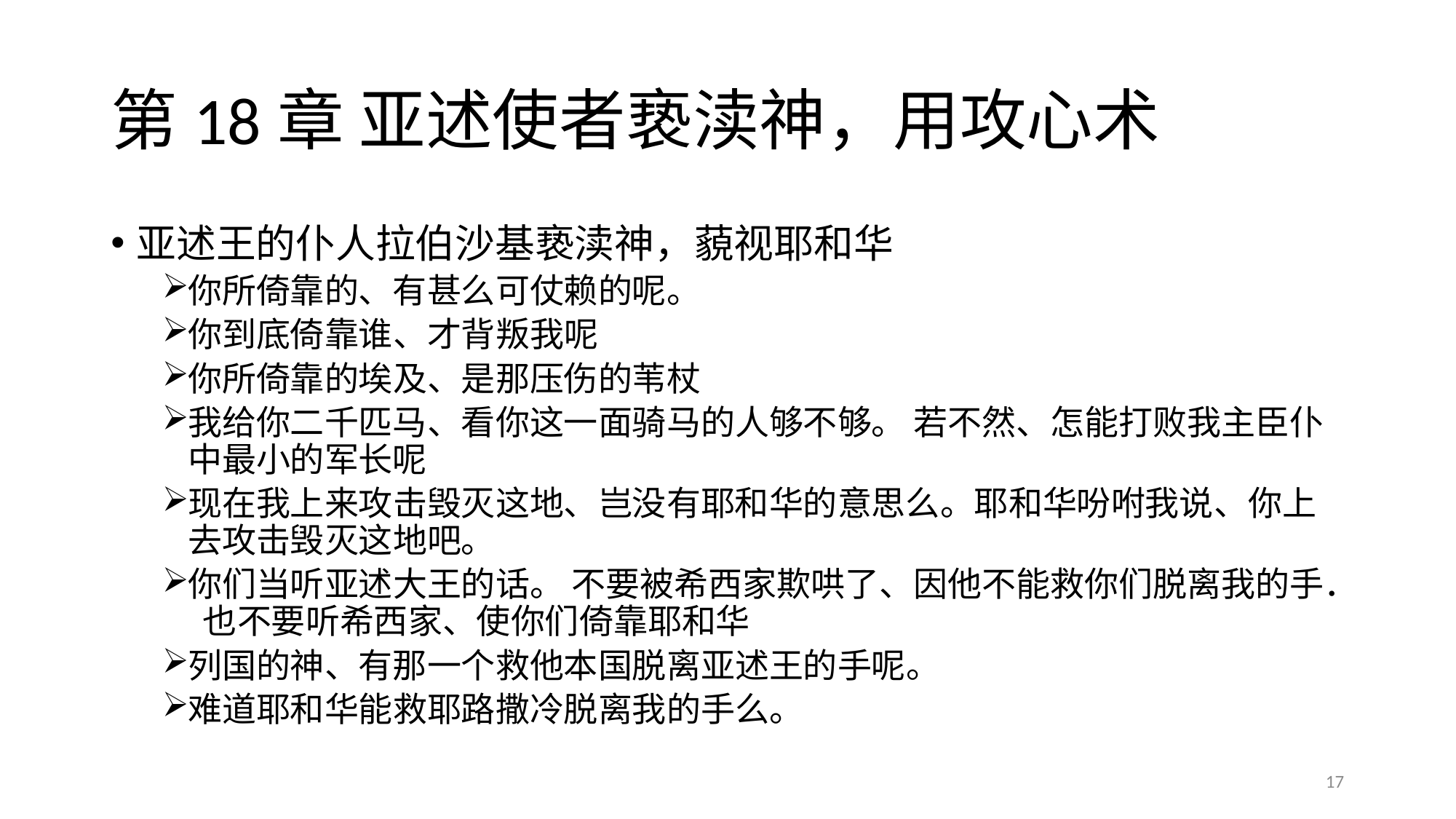

# 第18章 亚述使者亵渎神，用攻心术
亚述王的仆人拉伯沙基亵渎神，藐视耶和华
你所倚靠的、有甚么可仗赖的呢。
你到底倚靠谁、才背叛我呢
你所倚靠的埃及、是那压伤的苇杖
我给你二千匹马、看你这一面骑马的人够不够。 若不然、怎能打败我主臣仆中最小的军长呢
现在我上来攻击毁灭这地、岂没有耶和华的意思么。耶和华吩咐我说、你上去攻击毁灭这地吧。
你们当听亚述大王的话。 不要被希西家欺哄了、因他不能救你们脱离我的手．  也不要听希西家、使你们倚靠耶和华
列国的神、有那一个救他本国脱离亚述王的手呢。
难道耶和华能救耶路撒冷脱离我的手么。
17